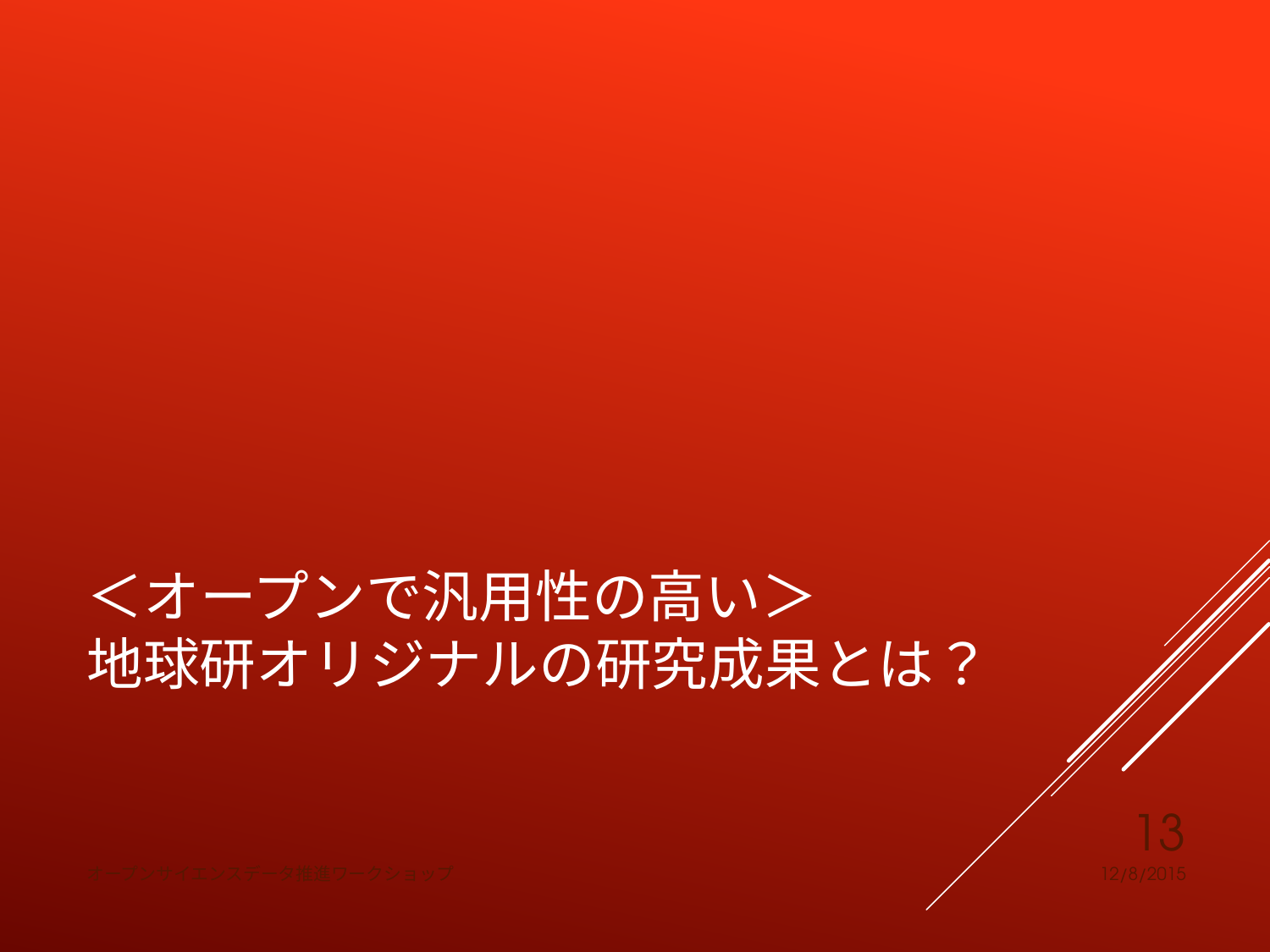

# ＜オープンで汎用性の高い＞ 地球研オリジナルの研究成果とは？
13
オープンサイエンスデータ推進ワークショップ
12/8/2015